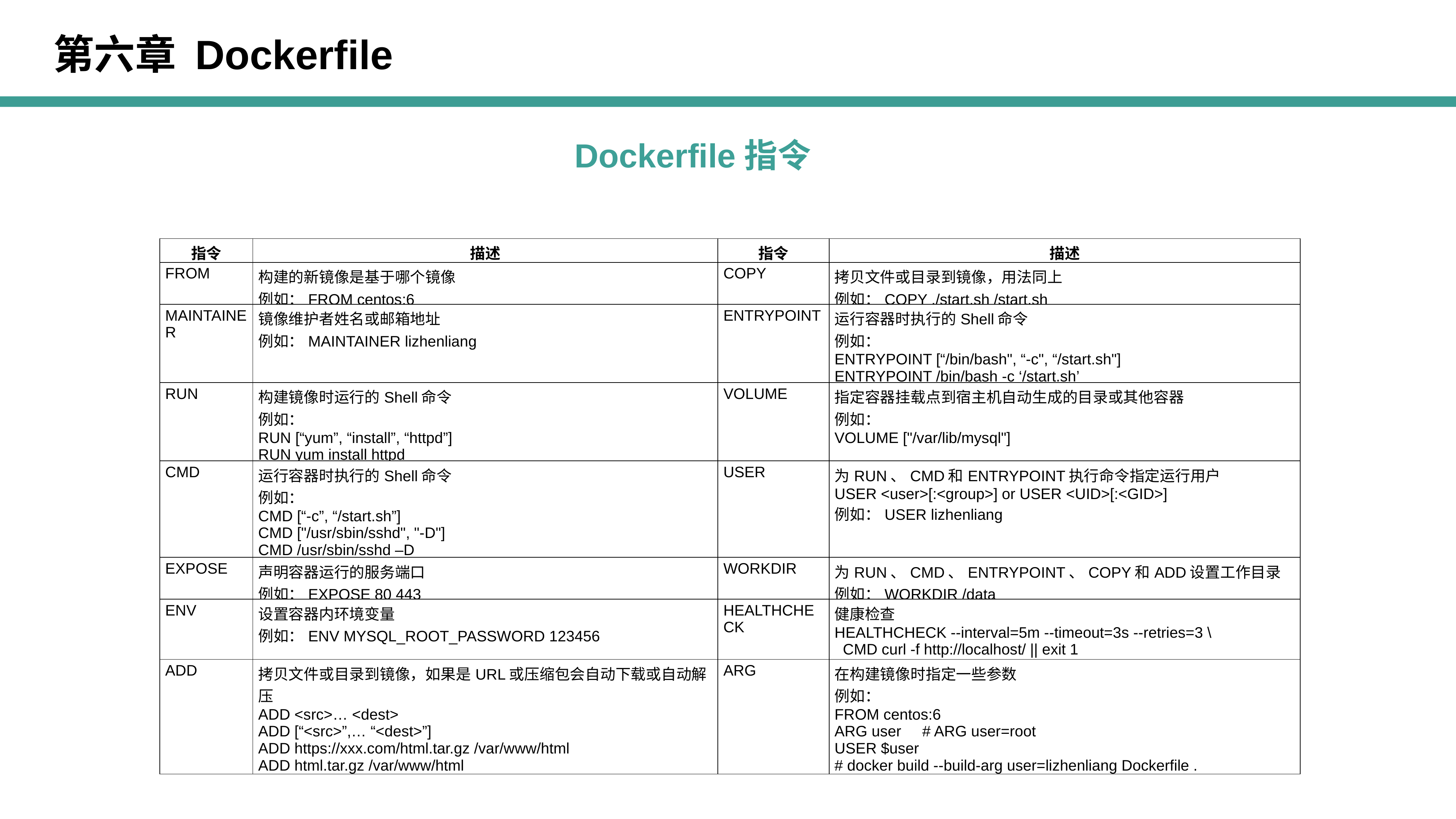

第六章 Dockerfile

Dockerfile指令
| 指令 | 描述 | 指令 | 描述 |
| --- | --- | --- | --- |
| FROM | 构建的新镜像是基于哪个镜像 例如：FROM centos:6 | COPY | 拷贝文件或目录到镜像，用法同上 例如：COPY ./start.sh /start.sh |
| MAINTAINER | 镜像维护者姓名或邮箱地址 例如：MAINTAINER lizhenliang | ENTRYPOINT | 运行容器时执行的Shell命令 例如： ENTRYPOINT [“/bin/bash", “-c", “/start.sh"] ENTRYPOINT /bin/bash -c ‘/start.sh’ |
| RUN | 构建镜像时运行的Shell命令 例如： RUN [“yum”, “install”, “httpd”] RUN yum install httpd | VOLUME | 指定容器挂载点到宿主机自动生成的目录或其他容器 例如： VOLUME ["/var/lib/mysql"] |
| CMD | 运行容器时执行的Shell命令 例如： CMD [“-c”, “/start.sh”] CMD ["/usr/sbin/sshd", "-D"] CMD /usr/sbin/sshd –D | USER | 为RUN、CMD和ENTRYPOINT执行命令指定运行用户 USER <user>[:<group>] or USER <UID>[:<GID>] 例如：USER lizhenliang |
| EXPOSE | 声明容器运行的服务端口 例如：EXPOSE 80 443 | WORKDIR | 为RUN、CMD、ENTRYPOINT、COPY和ADD设置工作目录 例如：WORKDIR /data |
| ENV | 设置容器内环境变量 例如：ENV MYSQL\_ROOT\_PASSWORD 123456 | HEALTHCHECK | 健康检查 HEALTHCHECK --interval=5m --timeout=3s --retries=3 \ CMD curl -f http://localhost/ || exit 1 |
| ADD | 拷贝文件或目录到镜像，如果是URL或压缩包会自动下载或自动解压 ADD <src>… <dest> ADD [“<src>”,… “<dest>”] ADD https://xxx.com/html.tar.gz /var/www/html ADD html.tar.gz /var/www/html | ARG | 在构建镜像时指定一些参数 例如： FROM centos:6 ARG user # ARG user=root USER $user # docker build --build-arg user=lizhenliang Dockerfile . |